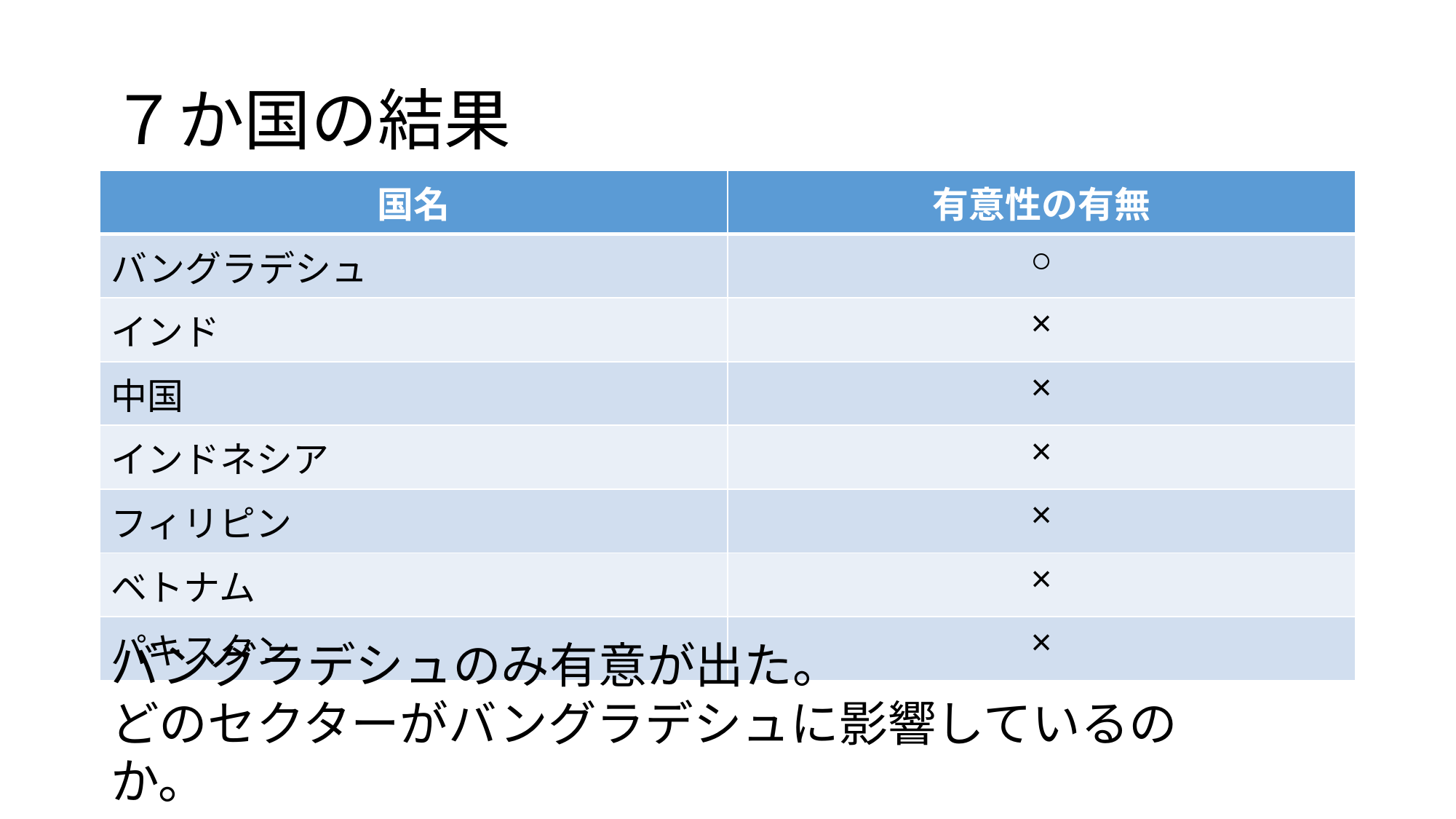

# ７か国の結果
| 国名 | 有意性の有無 |
| --- | --- |
| バングラデシュ | ○ |
| インド | × |
| 中国 | × |
| インドネシア | × |
| フィリピン | × |
| ベトナム | × |
| パキスタン | × |
バングラデシュのみ有意が出た。
どのセクターがバングラデシュに影響しているのか。